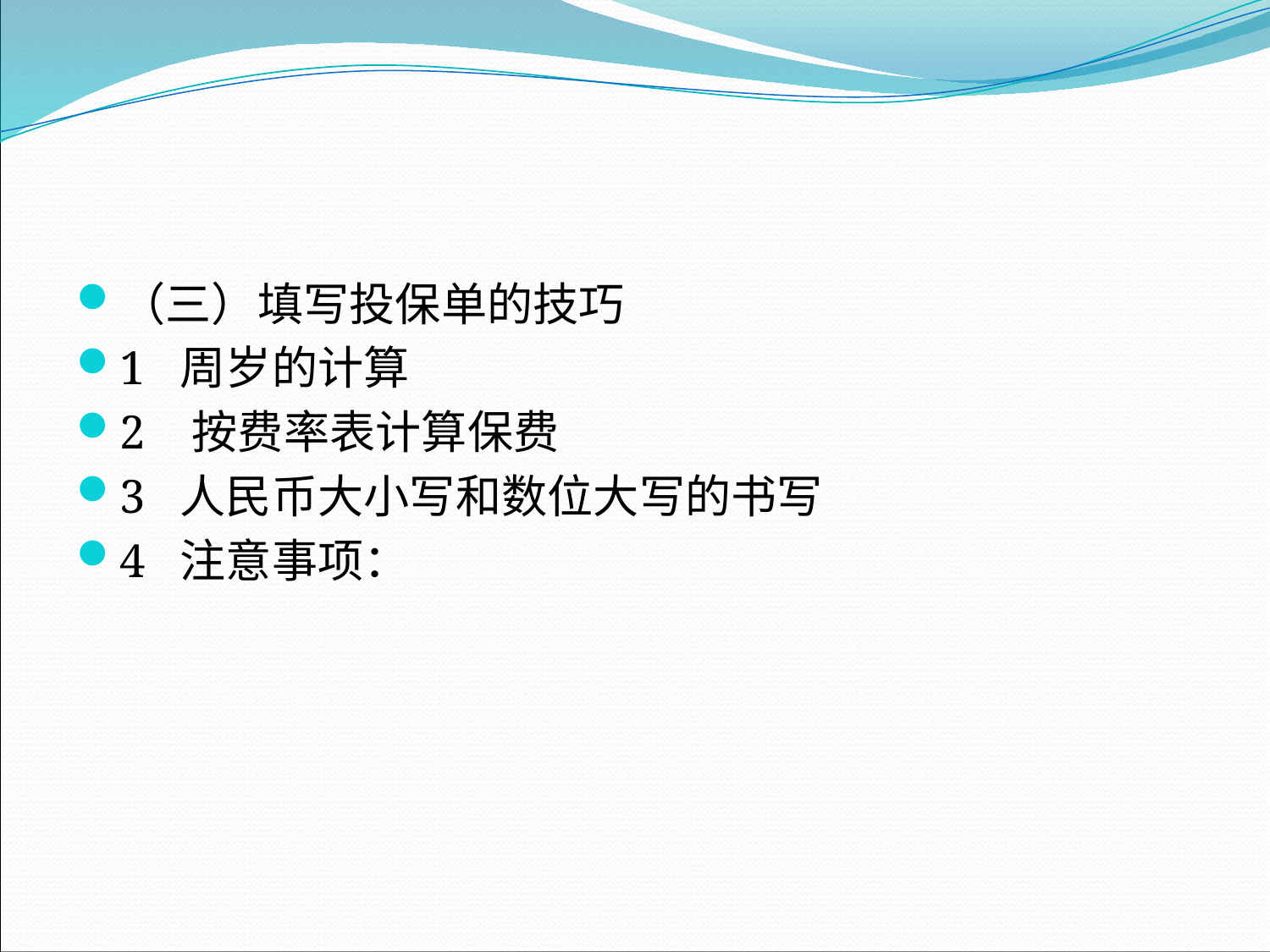

#
（三）填写投保单的技巧
1  周岁的计算
2   按费率表计算保费
3  人民币大小写和数位大写的书写
4  注意事项：